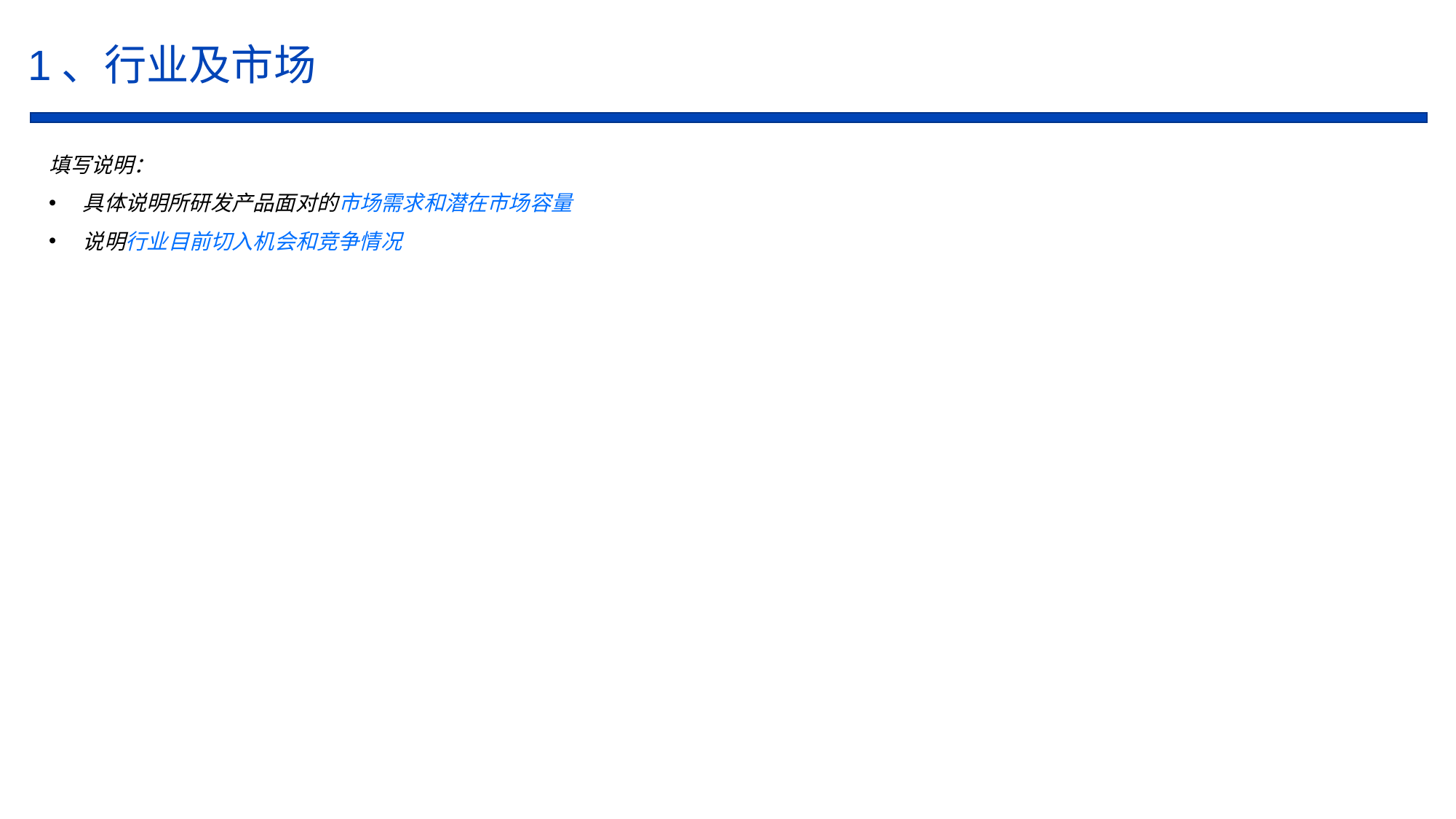

# 1、行业及市场

填写说明：
具体说明所研发产品面对的市场需求和潜在市场容量
说明行业目前切入机会和竞争情况